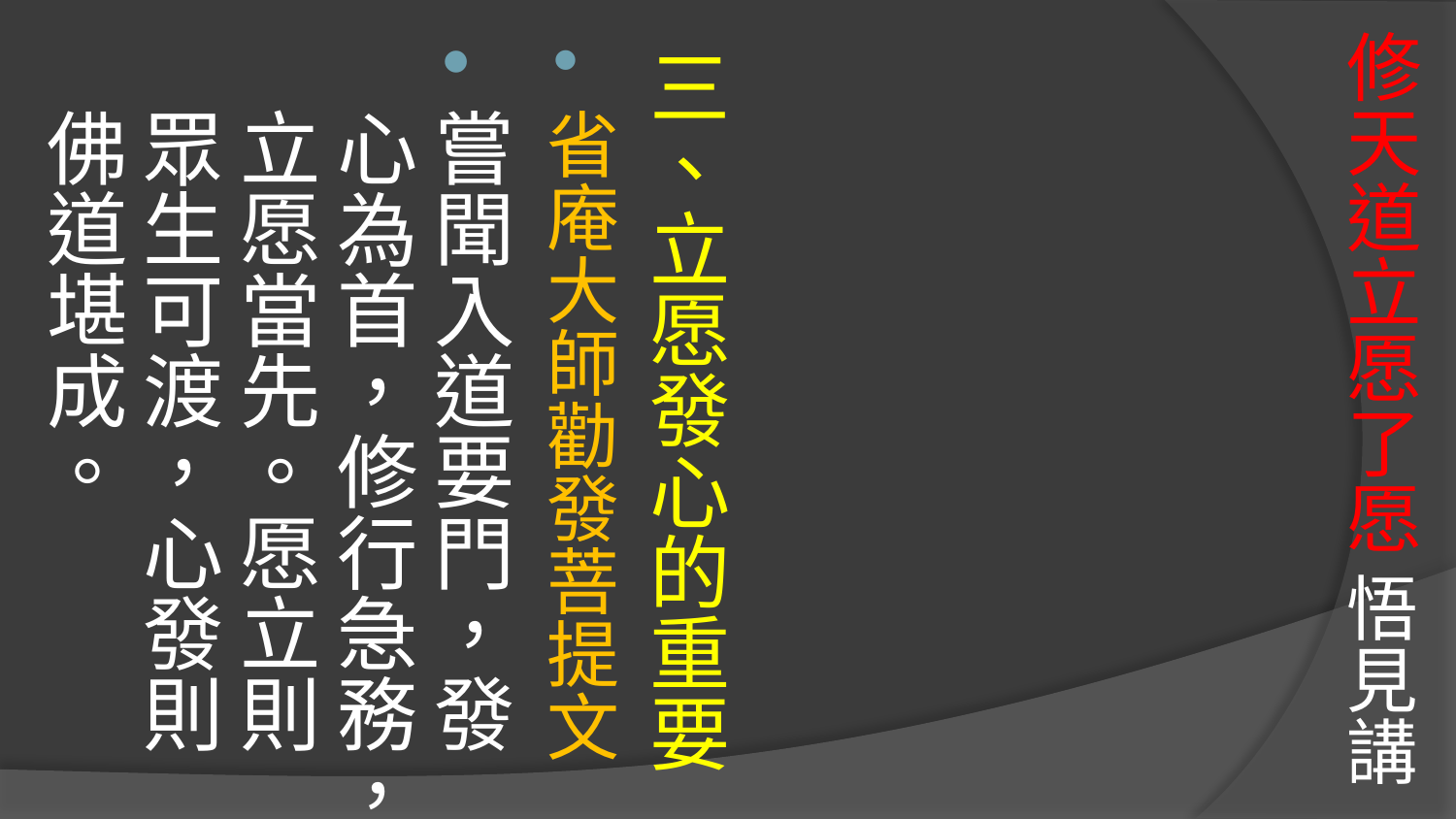

# 修天道立愿了愿 悟見講
三、立愿發心的重要
省庵大師勸發菩提文
嘗聞入道要門，發心為首，修行急務，立愿當先。愿立則眾生可渡，心發則佛道堪成。